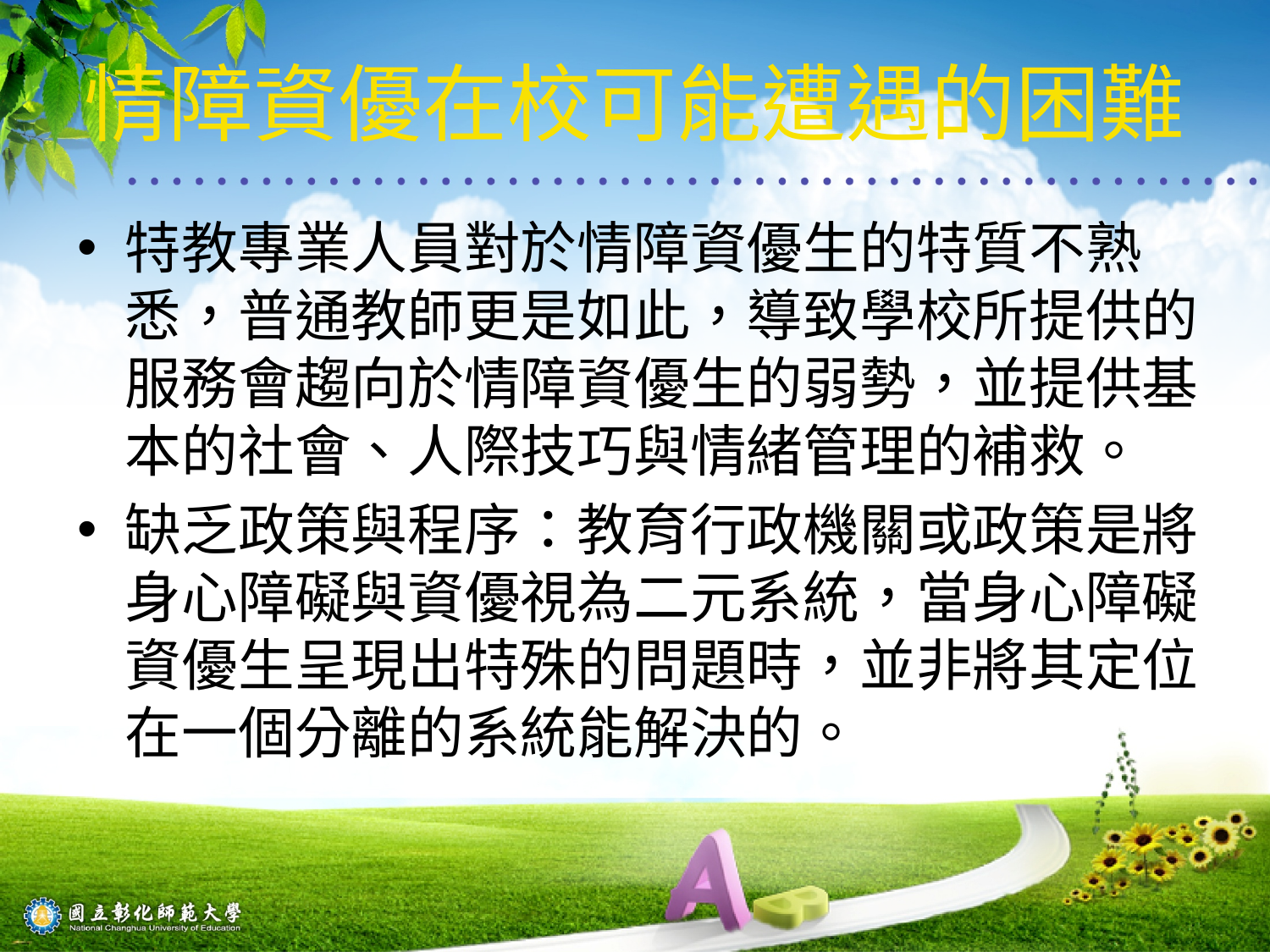

# 情障資優在校可能遭遇的困難
特教專業人員對於情障資優生的特質不熟悉，普通教師更是如此，導致學校所提供的服務會趨向於情障資優生的弱勢，並提供基本的社會、人際技巧與情緒管理的補救。
缺乏政策與程序：教育行政機關或政策是將身心障礙與資優視為二元系統，當身心障礙資優生呈現出特殊的問題時，並非將其定位在一個分離的系統能解決的。